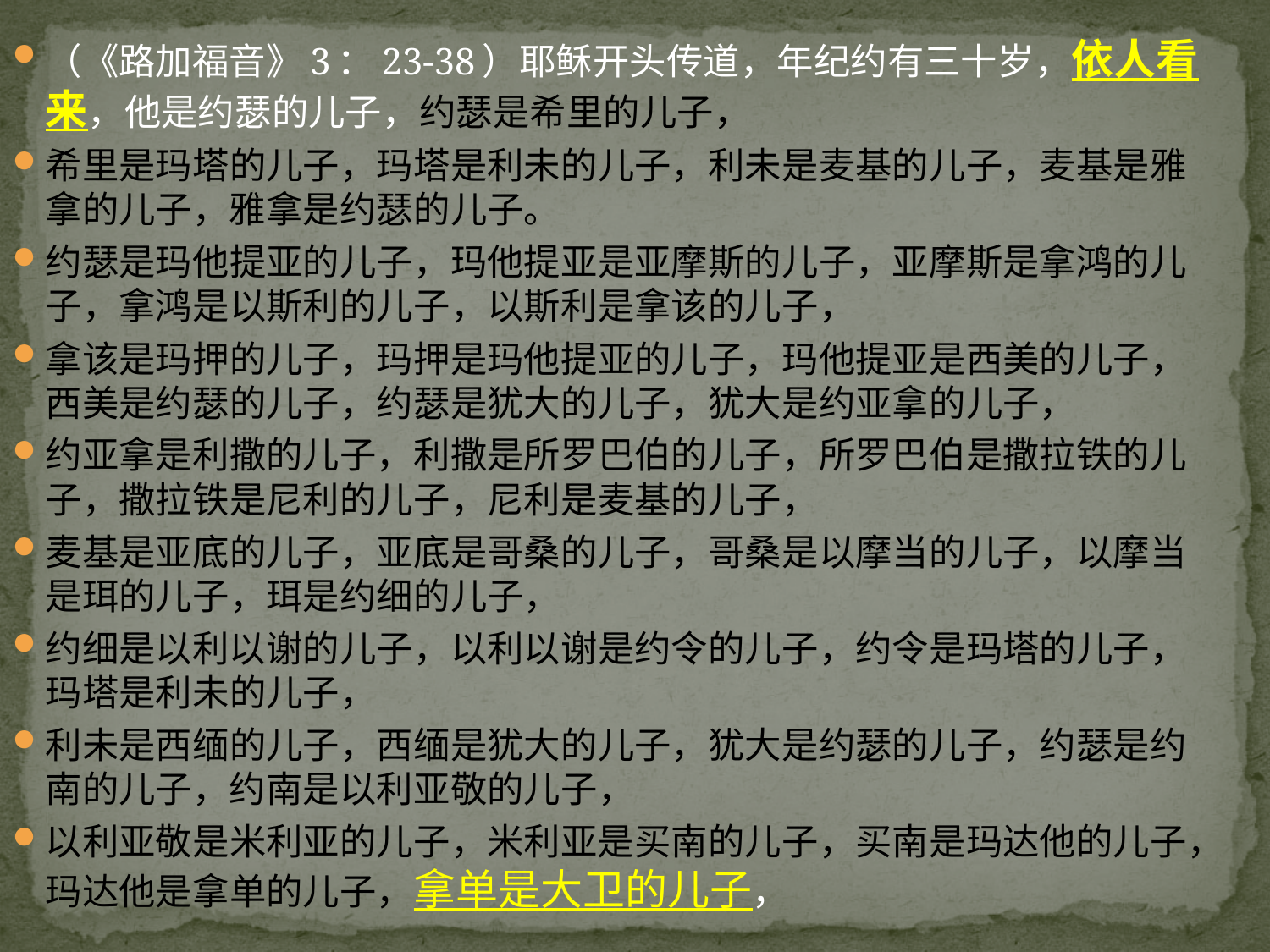

#
（《路加福音》3：23-38）耶稣开头传道，年纪约有三十岁，依人看来，他是约瑟的儿子，约瑟是希里的儿子，
希里是玛塔的儿子，玛塔是利未的儿子，利未是麦基的儿子，麦基是雅拿的儿子，雅拿是约瑟的儿子。
约瑟是玛他提亚的儿子，玛他提亚是亚摩斯的儿子，亚摩斯是拿鸿的儿子，拿鸿是以斯利的儿子，以斯利是拿该的儿子，
拿该是玛押的儿子，玛押是玛他提亚的儿子，玛他提亚是西美的儿子，西美是约瑟的儿子，约瑟是犹大的儿子，犹大是约亚拿的儿子，
约亚拿是利撒的儿子，利撒是所罗巴伯的儿子，所罗巴伯是撒拉铁的儿子，撒拉铁是尼利的儿子，尼利是麦基的儿子，
麦基是亚底的儿子，亚底是哥桑的儿子，哥桑是以摩当的儿子，以摩当是珥的儿子，珥是约细的儿子，
约细是以利以谢的儿子，以利以谢是约令的儿子，约令是玛塔的儿子，玛塔是利未的儿子，
利未是西缅的儿子，西缅是犹大的儿子，犹大是约瑟的儿子，约瑟是约南的儿子，约南是以利亚敬的儿子，
以利亚敬是米利亚的儿子，米利亚是买南的儿子，买南是玛达他的儿子，玛达他是拿单的儿子，拿单是大卫的儿子，